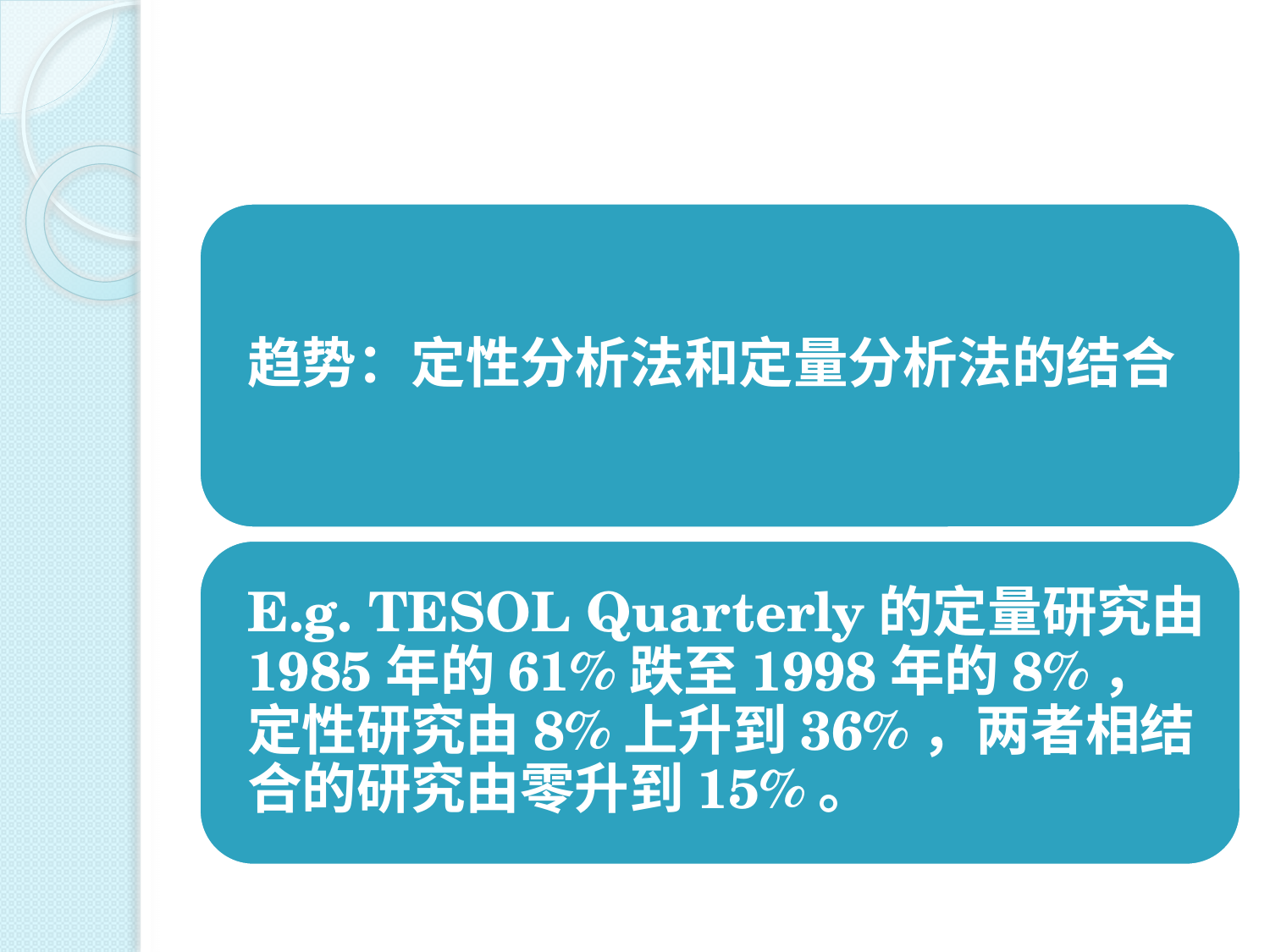

#
趋势：定性分析法和定量分析法的结合
E.g. TESOL Quarterly的定量研究由1985年的61%跌至1998年的8%，定性研究由8%上升到36%，两者相结合的研究由零升到15%。